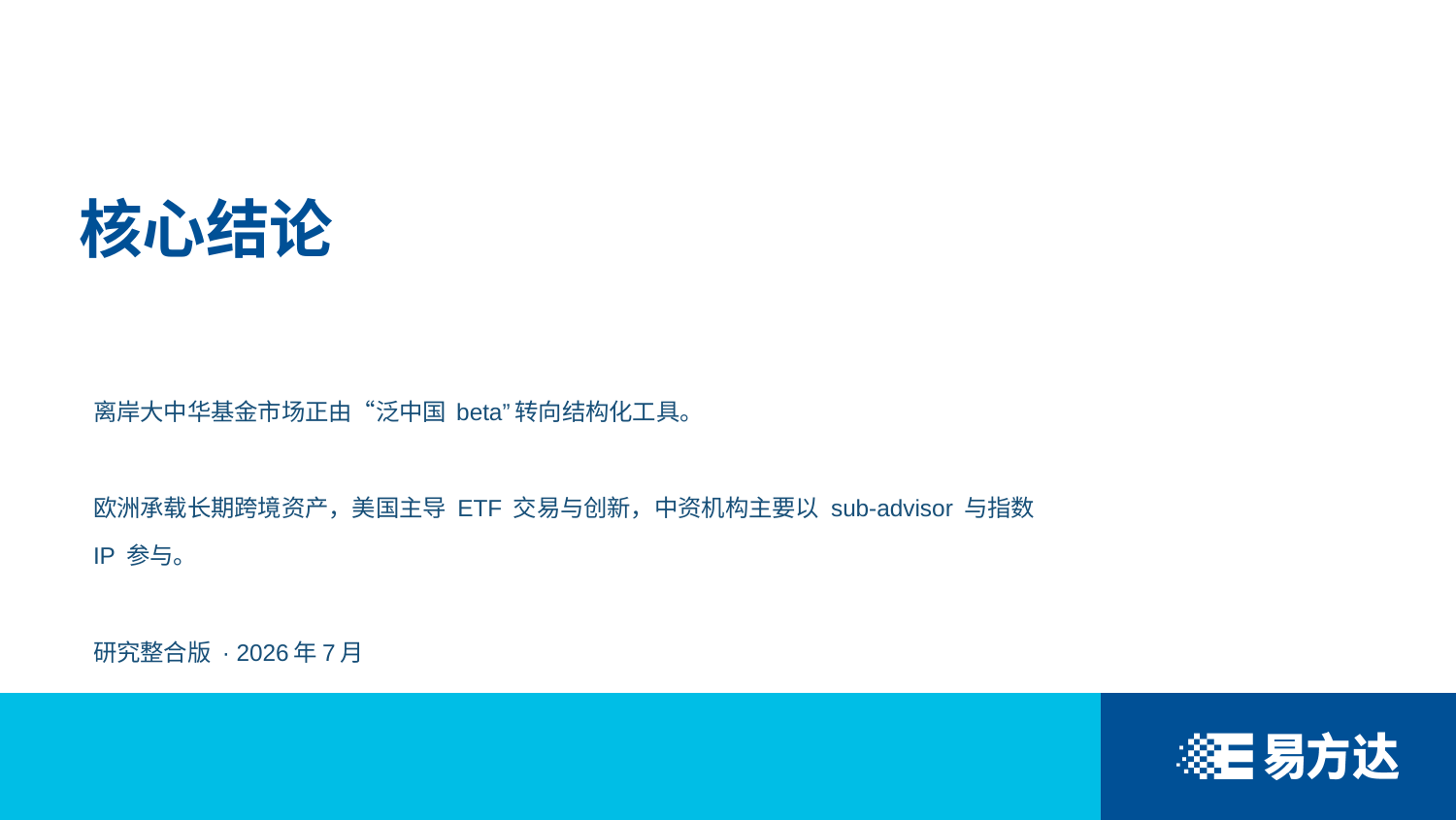

核心结论
离岸大中华基金市场正由“泛中国 beta”转向结构化工具。

欧洲承载长期跨境资产，美国主导 ETF 交易与创新，中资机构主要以 sub-advisor 与指数 IP 参与。

研究整合版 · 2026年7月